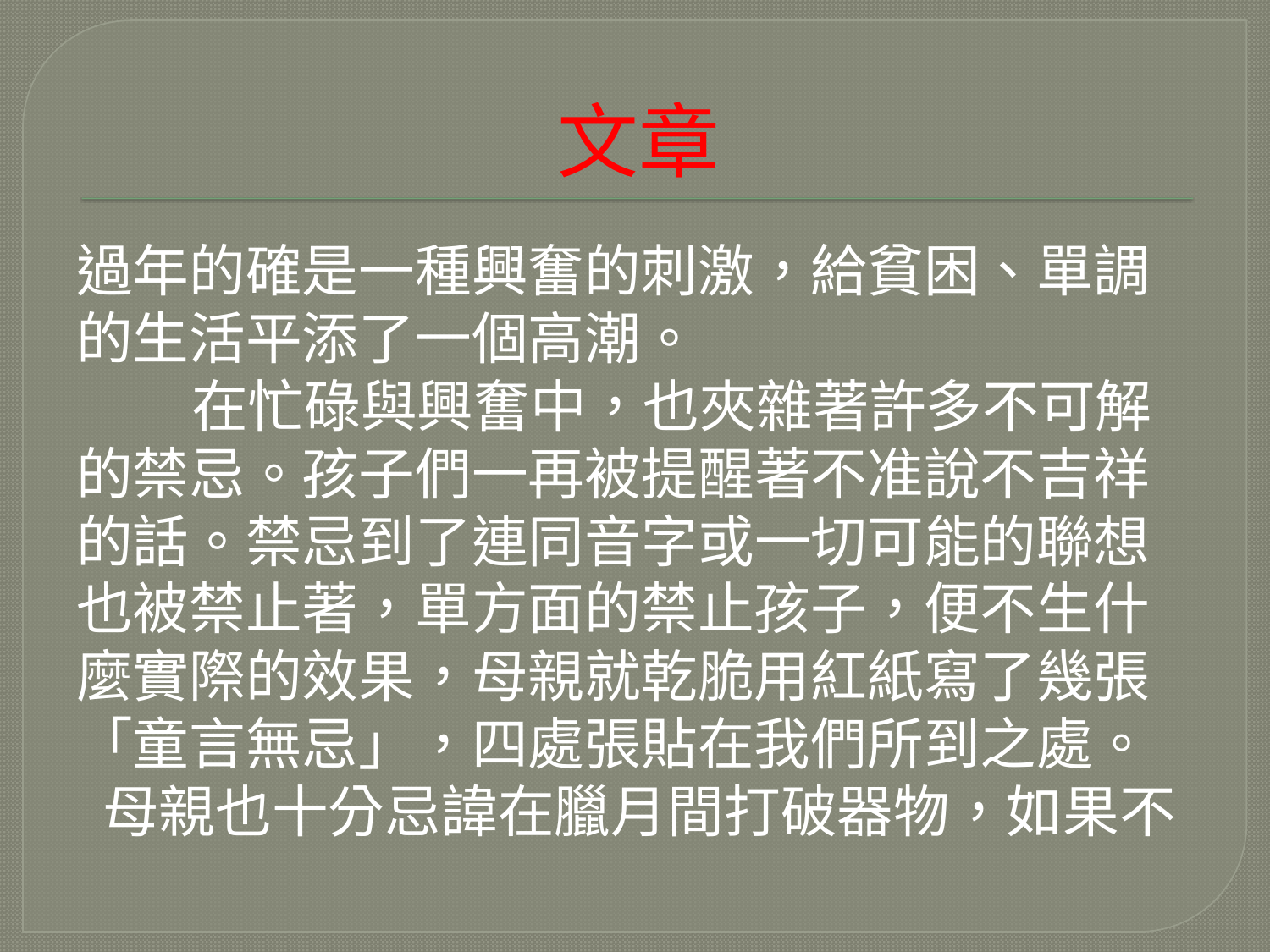

# 文章
過年的確是一種興奮的刺激，給貧困、單調
的生活平添了一個高潮。
        在忙碌與興奮中，也夾雜著許多不可解
的禁忌。孩子們一再被提醒著不准說不吉祥
的話。禁忌到了連同音字或一切可能的聯想
也被禁止著，單方面的禁止孩子，便不生什
麼實際的效果，母親就乾脆用紅紙寫了幾張
「童言無忌」，四處張貼在我們所到之處。
 母親也十分忌諱在臘月間打破器物，如果不